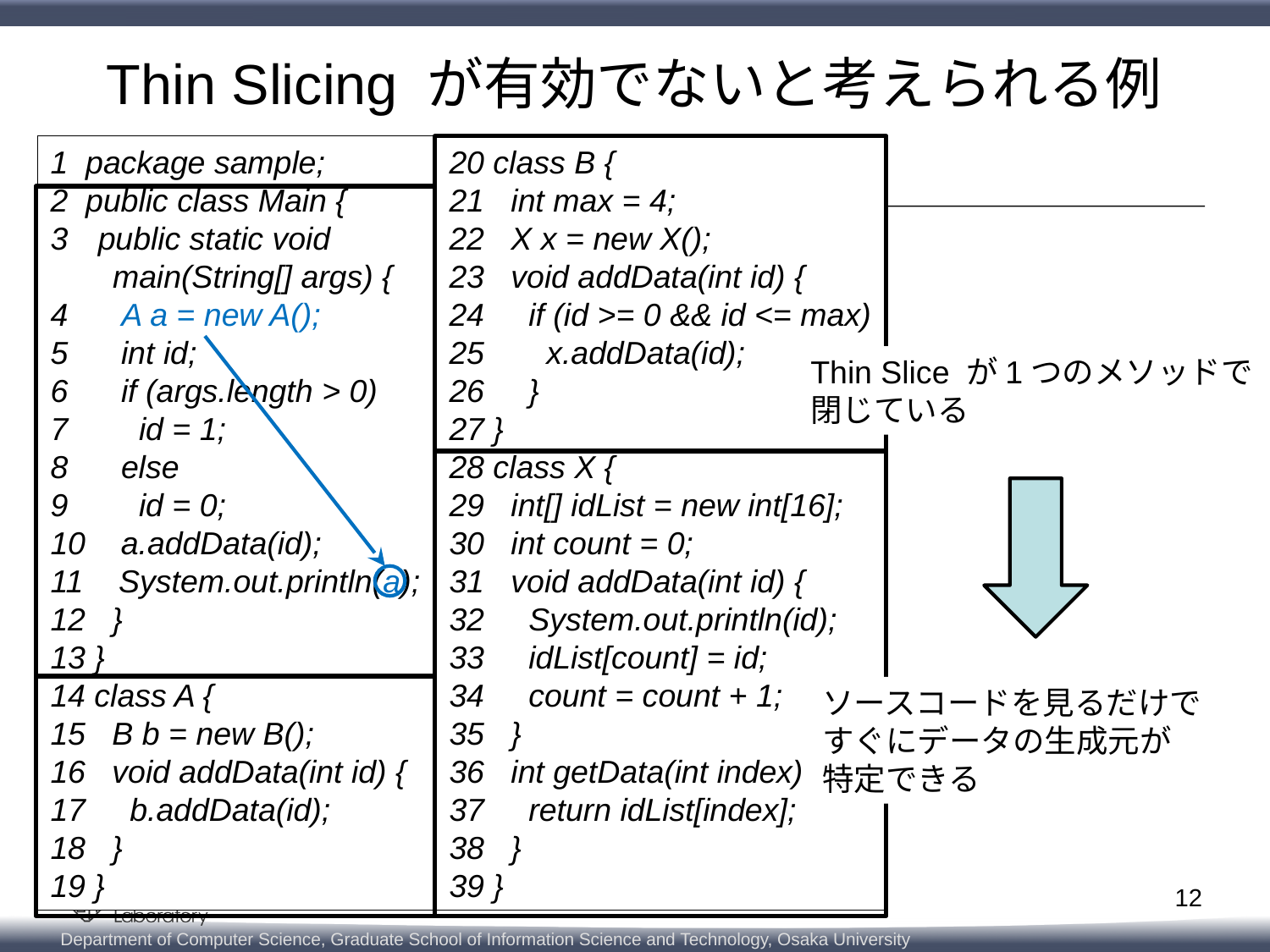

# Thin Slicing が有効でないと考えられる例
20 class B {
21   int max = 4;
22   X x = new X();
23   void addData(int id) {
24     if (id >= 0 && id <= max)
25       x.addData(id);
26     }
27 }
28 class X {
29   int[] idList = new int[16];
30   int count = 0;
31   void addData(int id) {
32     System.out.println(id);
33     idList[count] = id;
34     count = count + 1;
35   }
36   int getData(int index) {
37     return idList[index];
38   }
39 }

1  package sample;
2  public class Main {
public static void
       main(String[] args) {
4      A a = new A();
5      int id;
6      if (args.length > 0)
7        id = 1;
8      else
9        id = 0;
10    a.addData(id);
11    System.out.println(a);
12   }
13 }
14 class A {
15   B b = new B();
16   void addData(int id) {
17     b.addData(id);
18   }
19 }

Thin Slice が1つのメソッドで
閉じている

ソースコードを見るだけで
すぐにデータの生成元が
特定できる
12